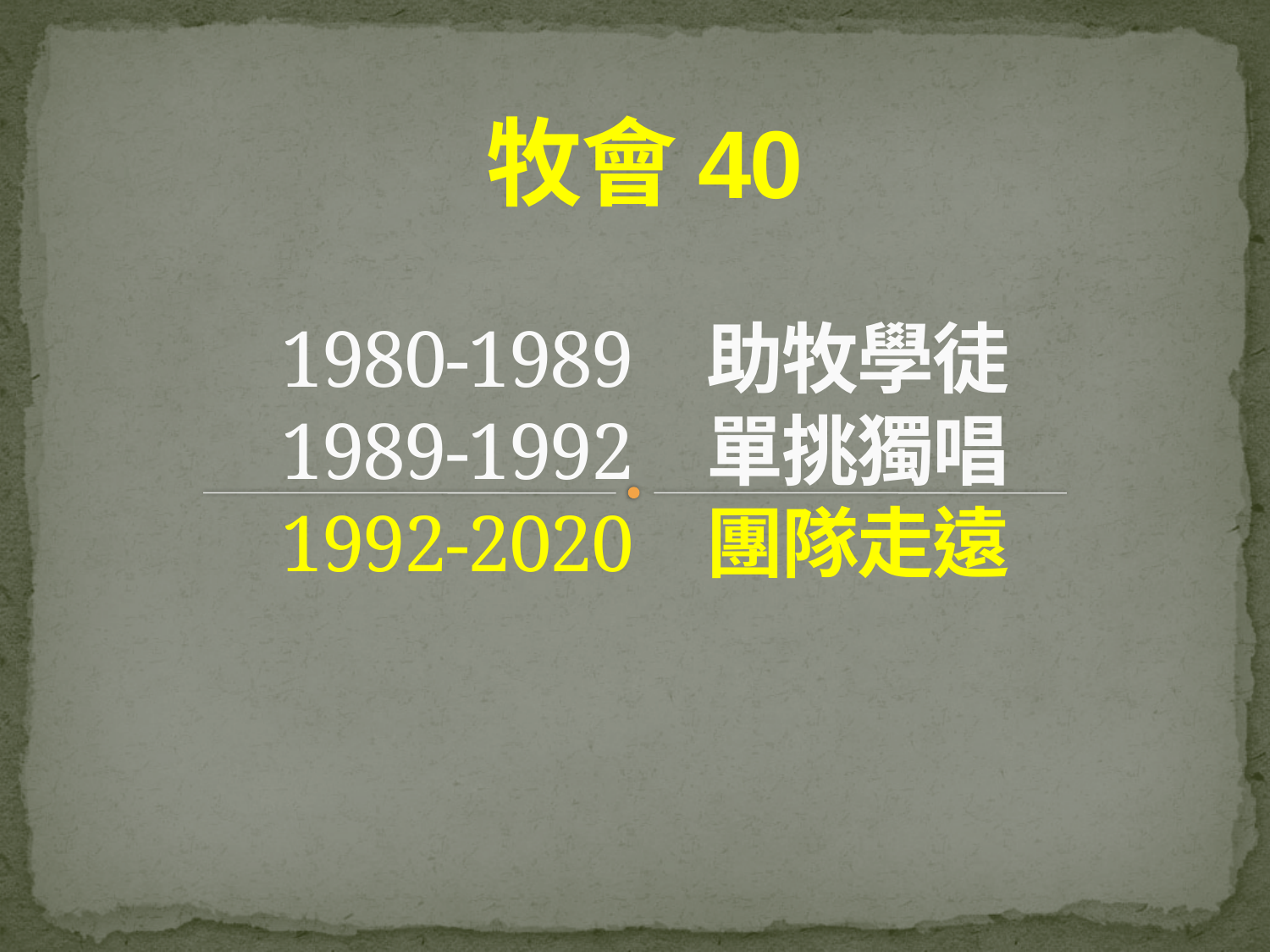

# 牧會40 1980-1989   助牧學徒 1989-1992   單挑獨唱 1992-2020   團隊走遠